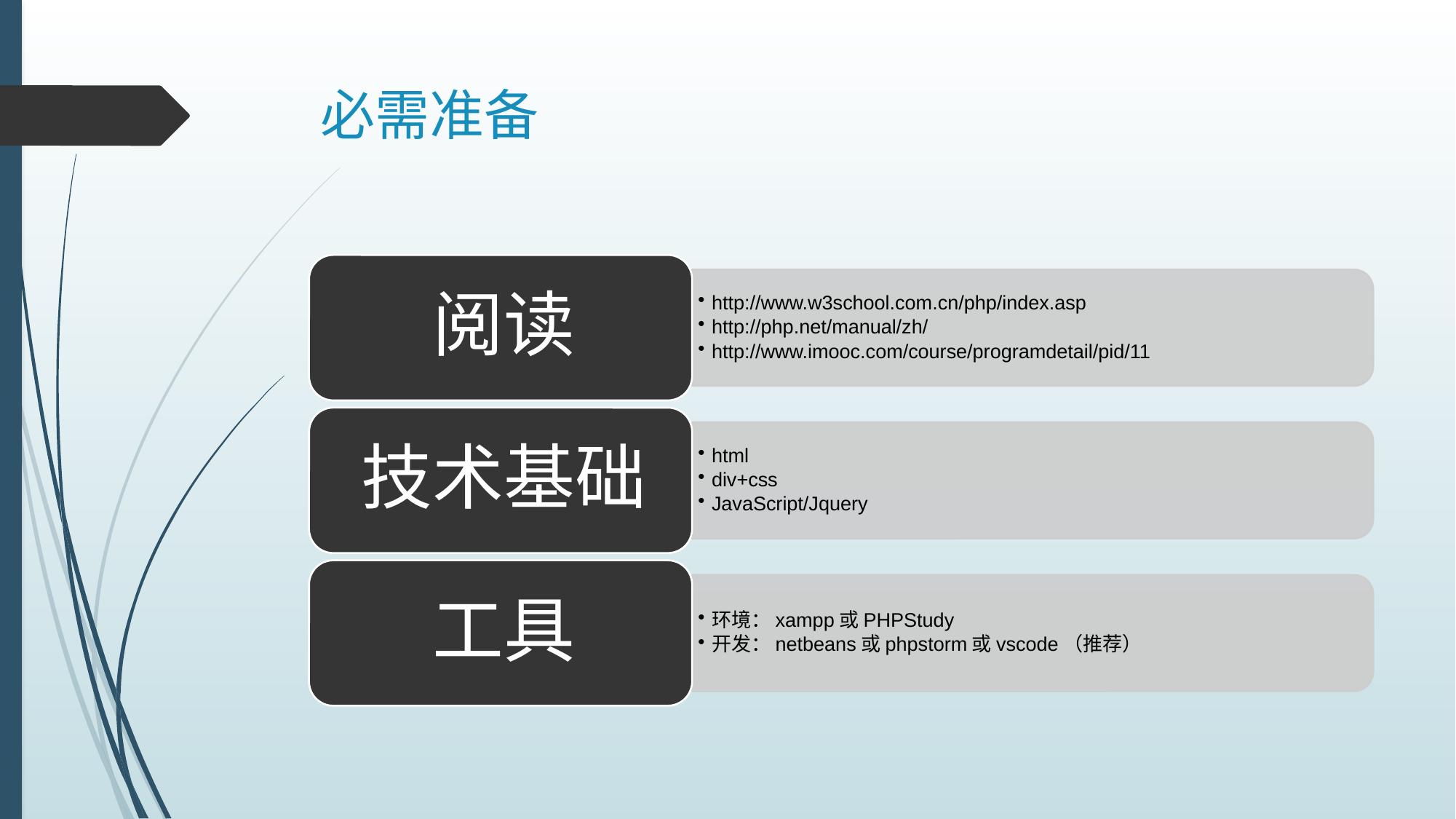

# 必需准备
http://www.w3school.com.cn/php/index.asp
http://php.net/manual/zh/
http://www.imooc.com/course/programdetail/pid/11
阅读
html
div+css
JavaScript/Jquery
技术基础
环境：xampp或PHPStudy
开发：netbeans或phpstorm或vscode（推荐）
工具